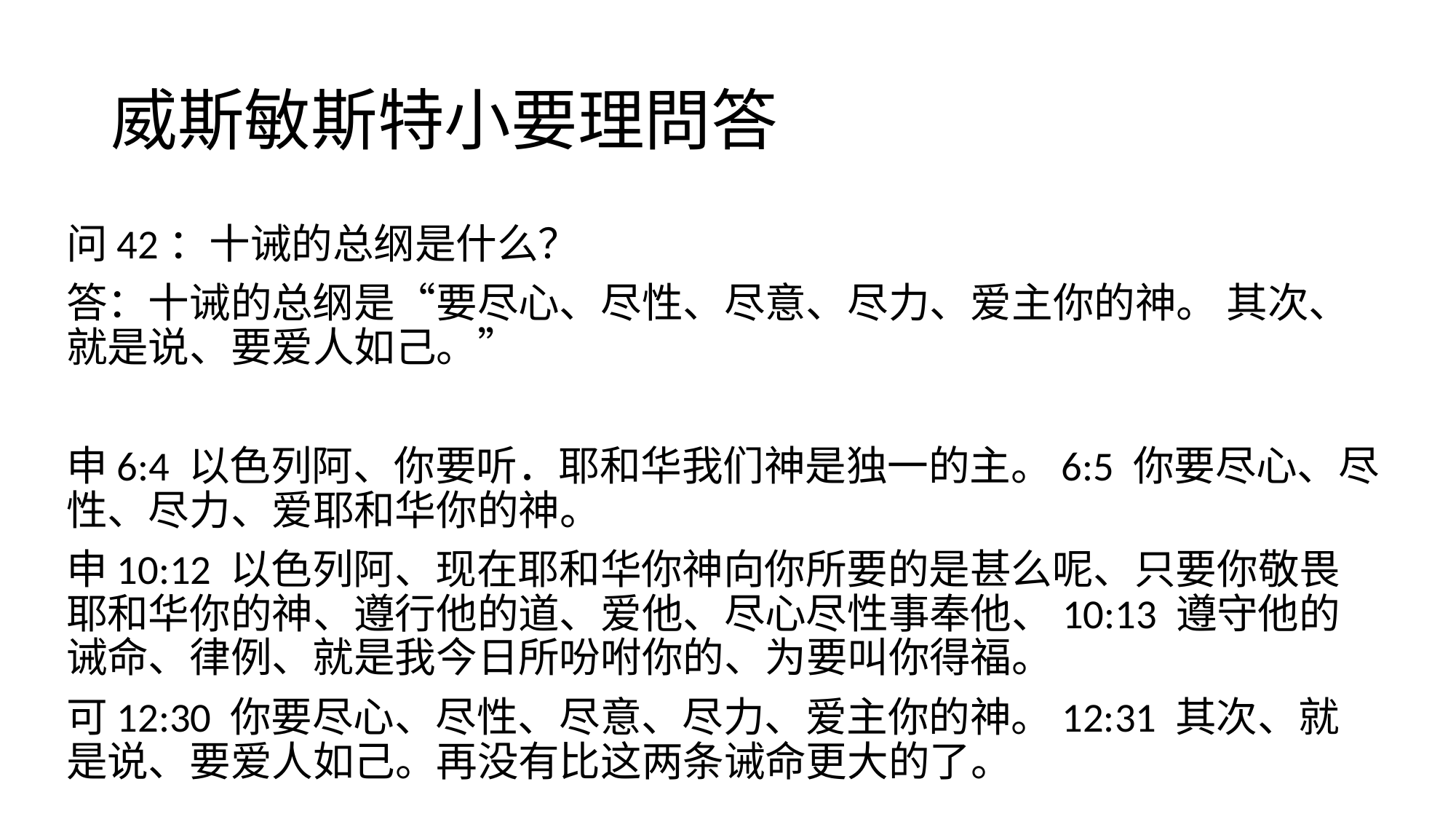

# 威斯敏斯特小要理問答
问42：十诫的总纲是什么？
答：十诫的总纲是“要尽心、尽性、尽意、尽力、爱主你的神。 其次、就是说、要爱人如己。”

申6:4 以色列阿、你要听．耶和华我们神是独一的主。6:5 你要尽心、尽性、尽力、爱耶和华你的神。
申10:12 以色列阿、现在耶和华你神向你所要的是甚么呢、只要你敬畏耶和华你的神、遵行他的道、爱他、尽心尽性事奉他、10:13 遵守他的诫命、律例、就是我今日所吩咐你的、为要叫你得福。
可12:30 你要尽心、尽性、尽意、尽力、爱主你的神。12:31 其次、就是说、要爱人如己。再没有比这两条诫命更大的了。